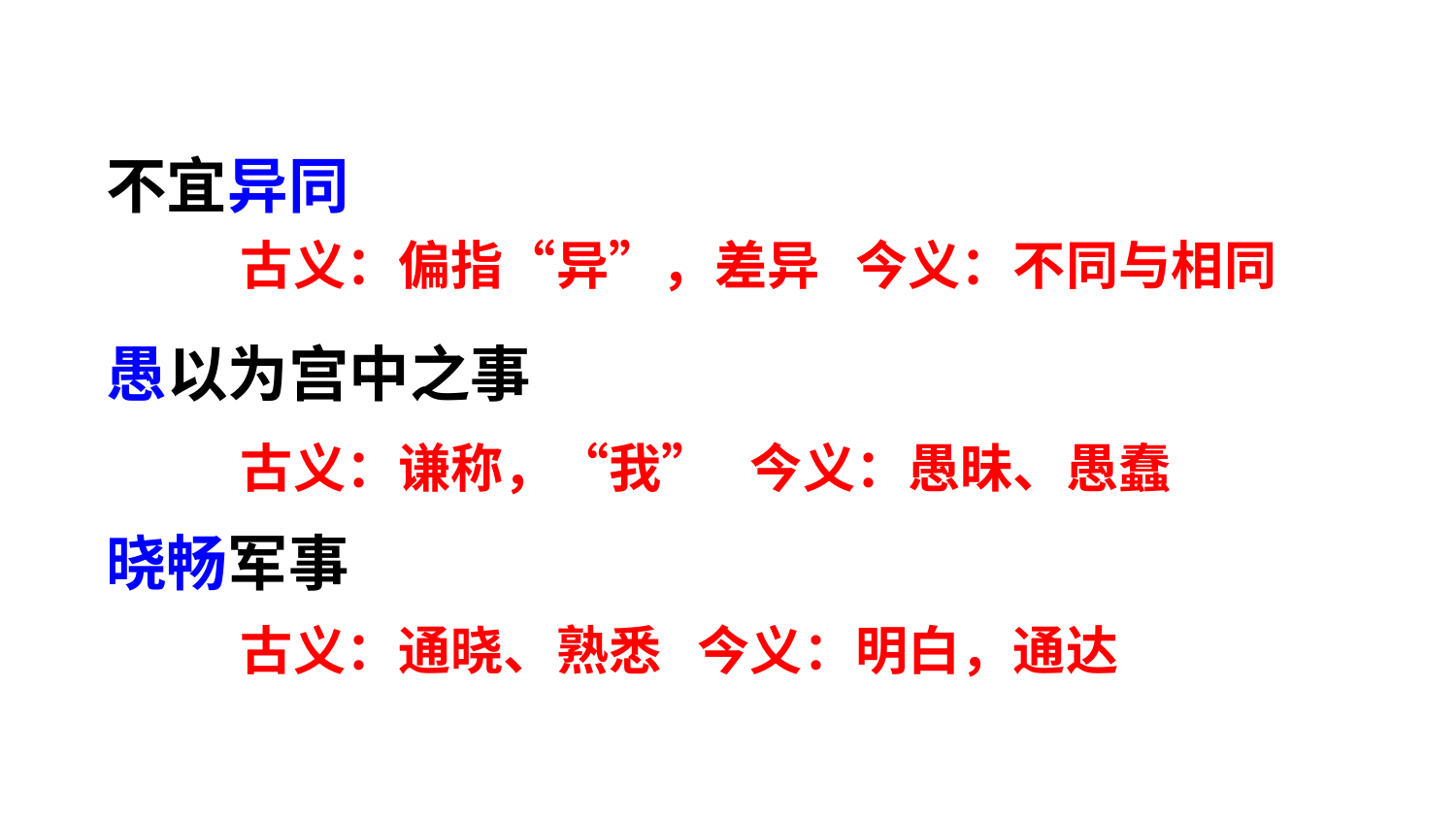

不宜异同

愚以为宫中之事

晓畅军事
古义：偏指“异”，差异   今义：不同与相同
古义：谦称，“我”   今义：愚昧、愚蠢
古义：通晓、熟悉   今义：明白，通达